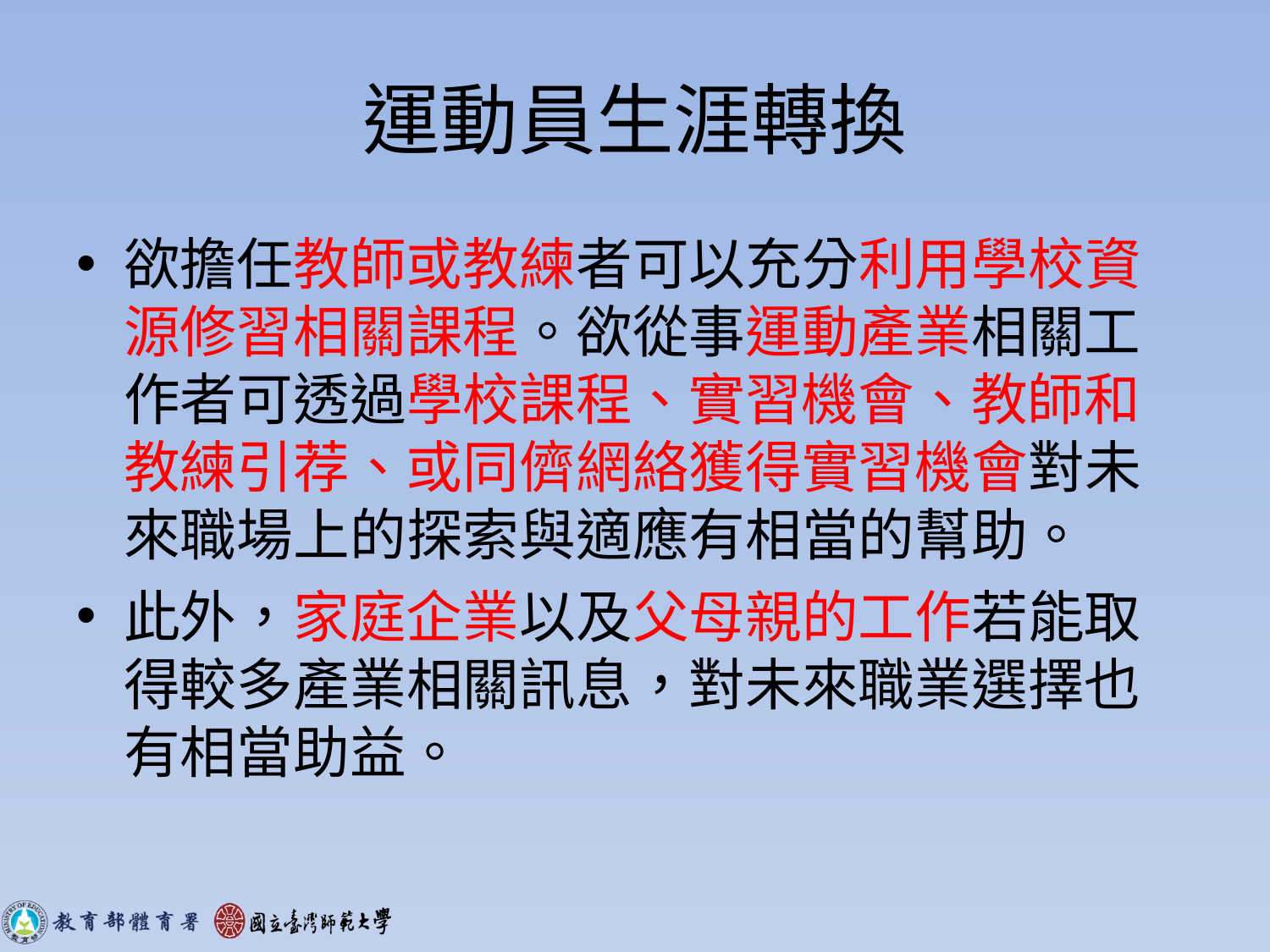

# 運動員生涯轉換
欲擔任教師或教練者可以充分利用學校資源修習相關課程。欲從事運動產業相關工作者可透過學校課程、實習機會、教師和教練引荐、或同儕網絡獲得實習機會對未來職場上的探索與適應有相當的幫助。
此外，家庭企業以及父母親的工作若能取得較多產業相關訊息，對未來職業選擇也有相當助益。